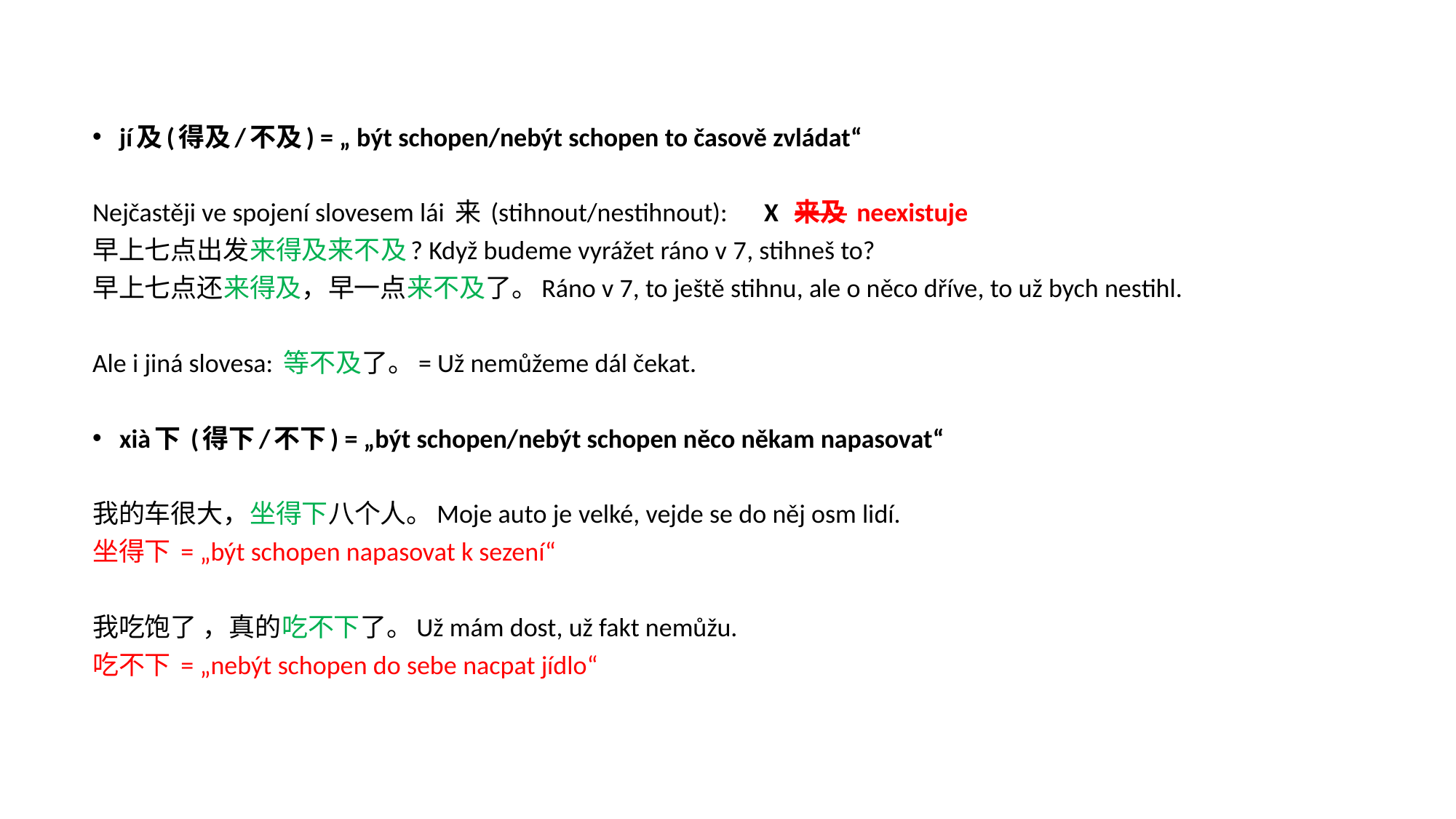

jí及(得及/不及) = „ být schopen/nebýt schopen to časově zvládat“

Nejčastěji ve spojení slovesem lái 来 (stihnout/nestihnout):      X  来及 neexistuje
早上七点出发来得及来不及? Když budeme vyrážet ráno v 7, stihneš to?
早上七点还来得及，早一点来不及了。Ráno v 7, to ještě stihnu, ale o něco dříve, to už bych nestihl.

Ale i jiná slovesa: 等不及了。= Už nemůžeme dál čekat.

xià下 (得下/不下) = „být schopen/nebýt schopen něco někam napasovat“

我的车很大，坐得下八个人。Moje auto je velké, vejde se do něj osm lidí.
坐得下 = „být schopen napasovat k sezení“

我吃饱了 ，真的吃不下了。Už mám dost, už fakt nemůžu.
吃不下 = „nebýt schopen do sebe nacpat jídlo“